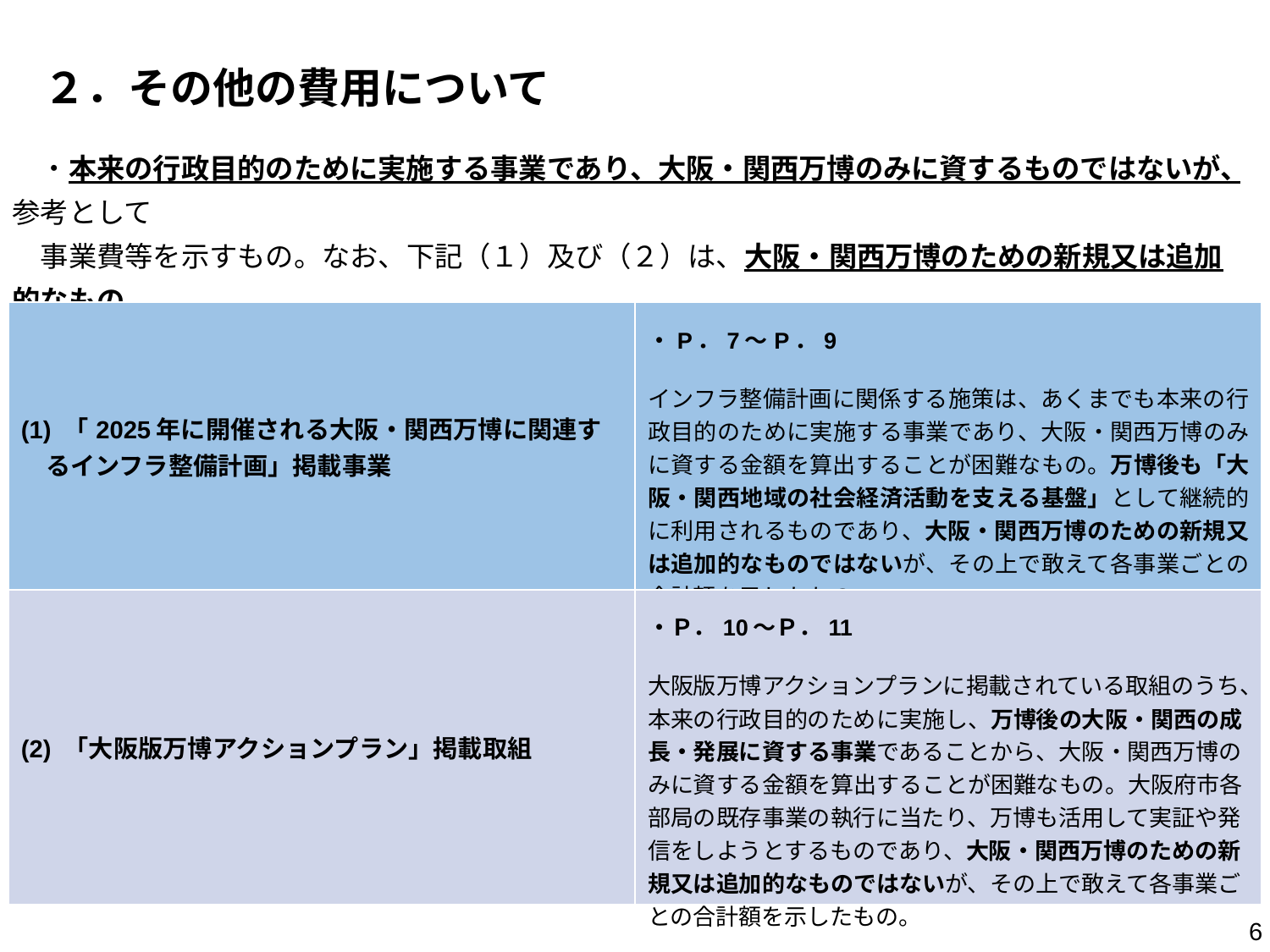

２．その他の費用について
　・本来の行政目的のために実施する事業であり、大阪・関西万博のみに資するものではないが、参考として
　事業費等を示すもの。なお、下記（１）及び（２）は、大阪・関西万博のための新規又は追加的なもの
　ではない。
| (1) 「2025年に開催される大阪・関西万博に関連するインフラ整備計画」掲載事業 | ・P．7～P．9 インフラ整備計画に関係する施策は、あくまでも本来の行政目的のために実施する事業であり、大阪・関西万博のみに資する金額を算出することが困難なもの。万博後も「大阪・関西地域の社会経済活動を支える基盤」として継続的に利用されるものであり、大阪・関西万博のための新規又は追加的なものではないが、その上で敢えて各事業ごとの合計額を示したもの。 |
| --- | --- |
| (2) 「大阪版万博アクションプラン」掲載取組 | ・Ｐ．10～Ｐ．11 大阪版万博アクションプランに掲載されている取組のうち、本来の行政目的のために実施し、万博後の大阪・関西の成長・発展に資する事業であることから、大阪・関西万博のみに資する金額を算出することが困難なもの。大阪府市各部局の既存事業の執行に当たり、万博も活用して実証や発信をしようとするものであり、大阪・関西万博のための新規又は追加的なものではないが、その上で敢えて各事業ごとの合計額を示したもの。 |
6